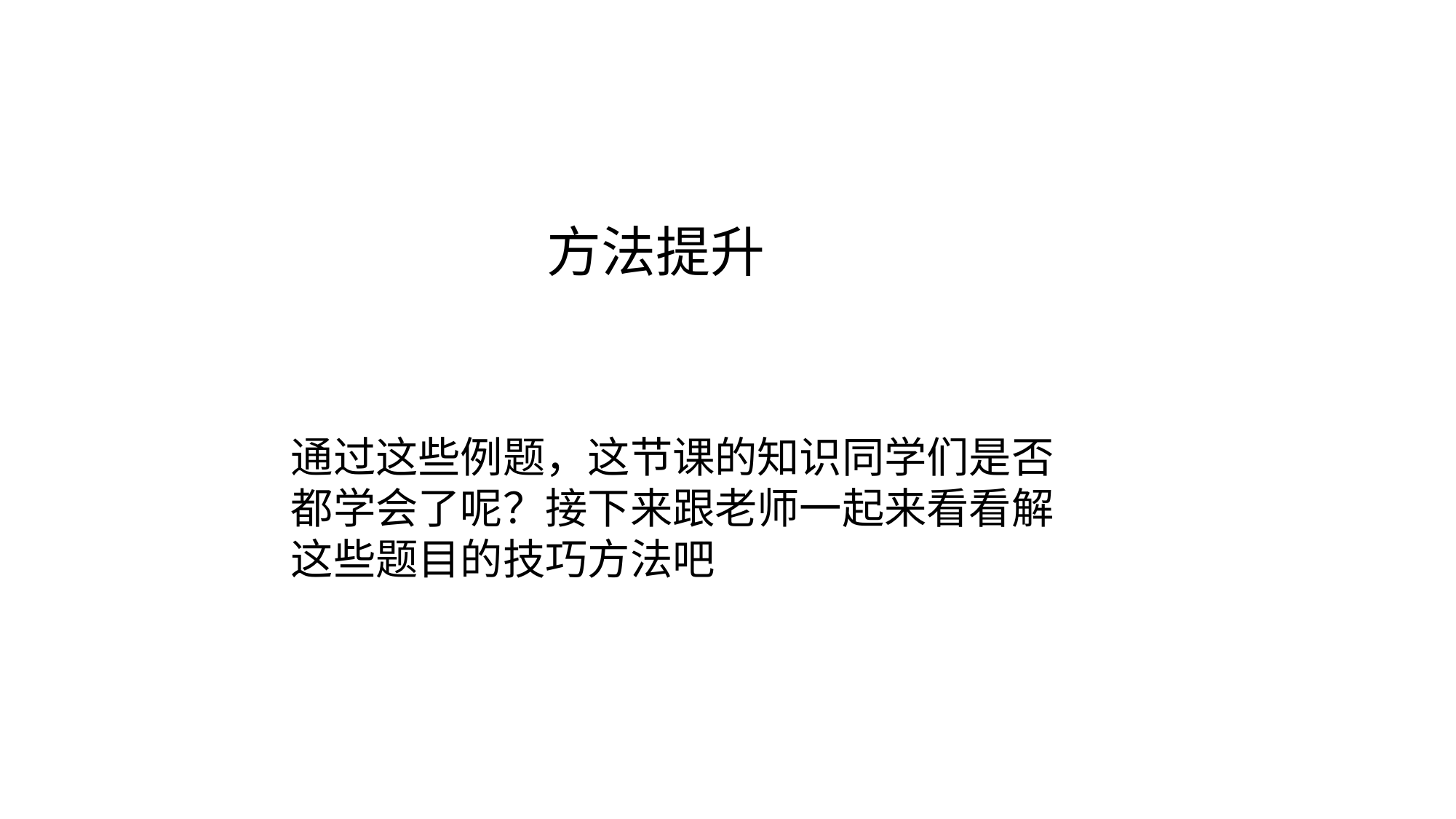

#

 方法提升

通过这些例题，这节课的知识同学们是否都学会了呢？接下来跟老师一起来看看解这些题目的技巧方法吧